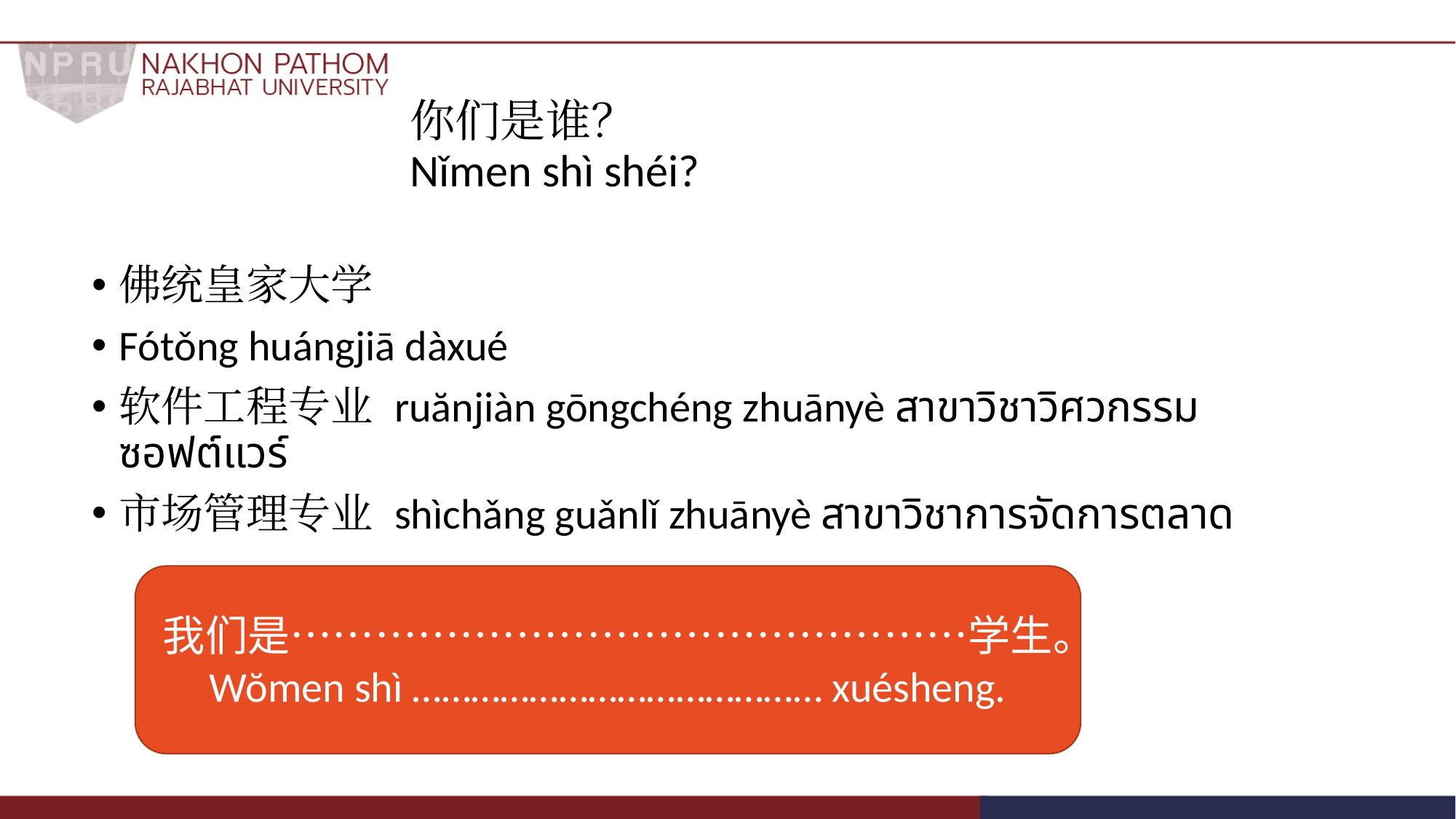

# 你们是谁？ Nǐmen shì shéi?
佛统皇家大学
Fótǒng huángjiā dàxué
软件工程专业 ruănjiàn gōngchéng zhuānyè สาขาวิชาวิศวกรรมซอฟต์แวร์
市场管理专业 shìchǎng guǎnlǐ zhuānyè สาขาวิชาการจัดการตลาด
我们是…………………………………………学生。
Wŏmen shì …………………………………… xuésheng.